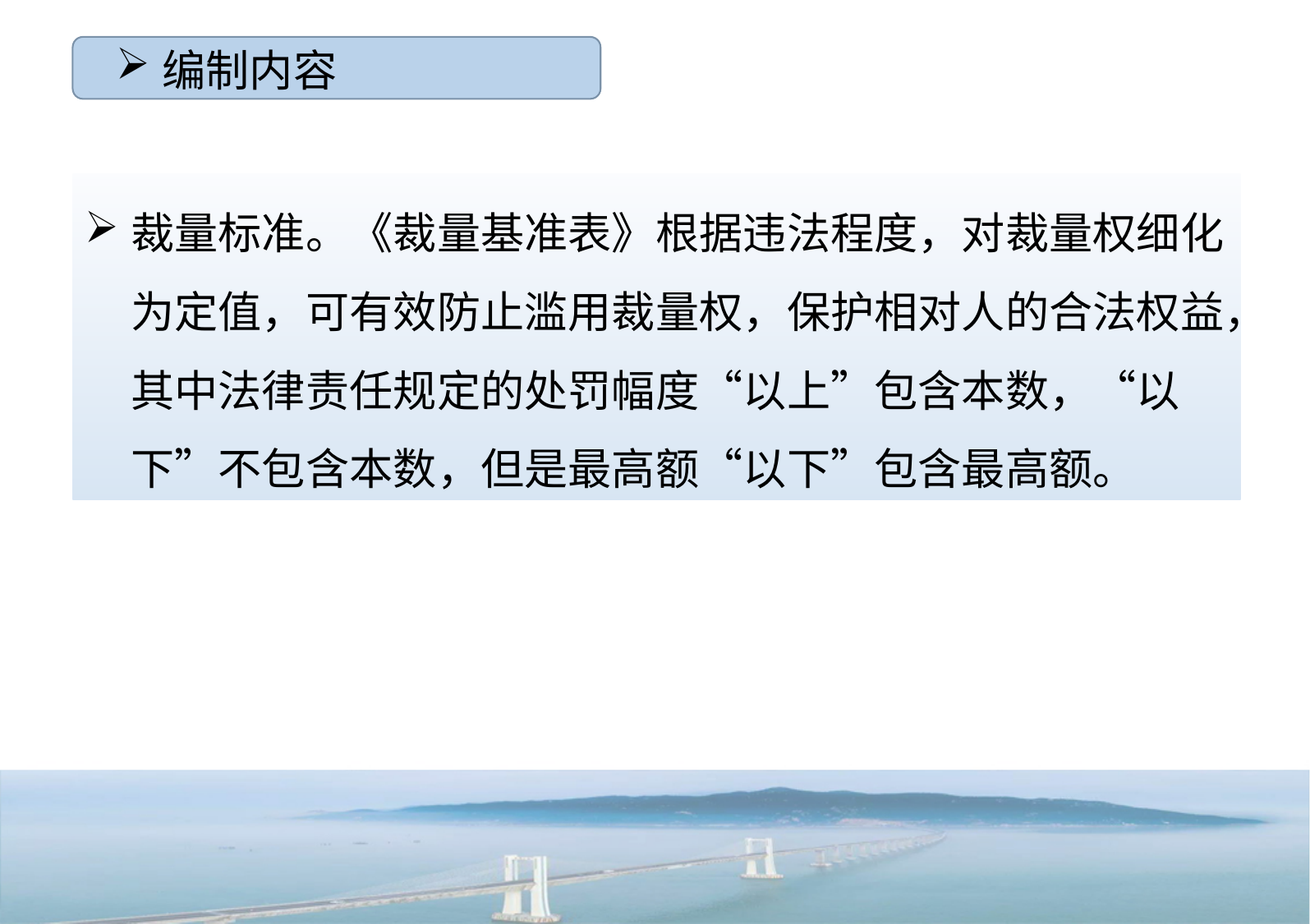

编制内容
裁量标准。《裁量基准表》根据违法程度，对裁量权细化为定值，可有效防止滥用裁量权，保护相对人的合法权益，其中法律责任规定的处罚幅度“以上”包含本数，“以下”不包含本数，但是最高额“以下”包含最高额。